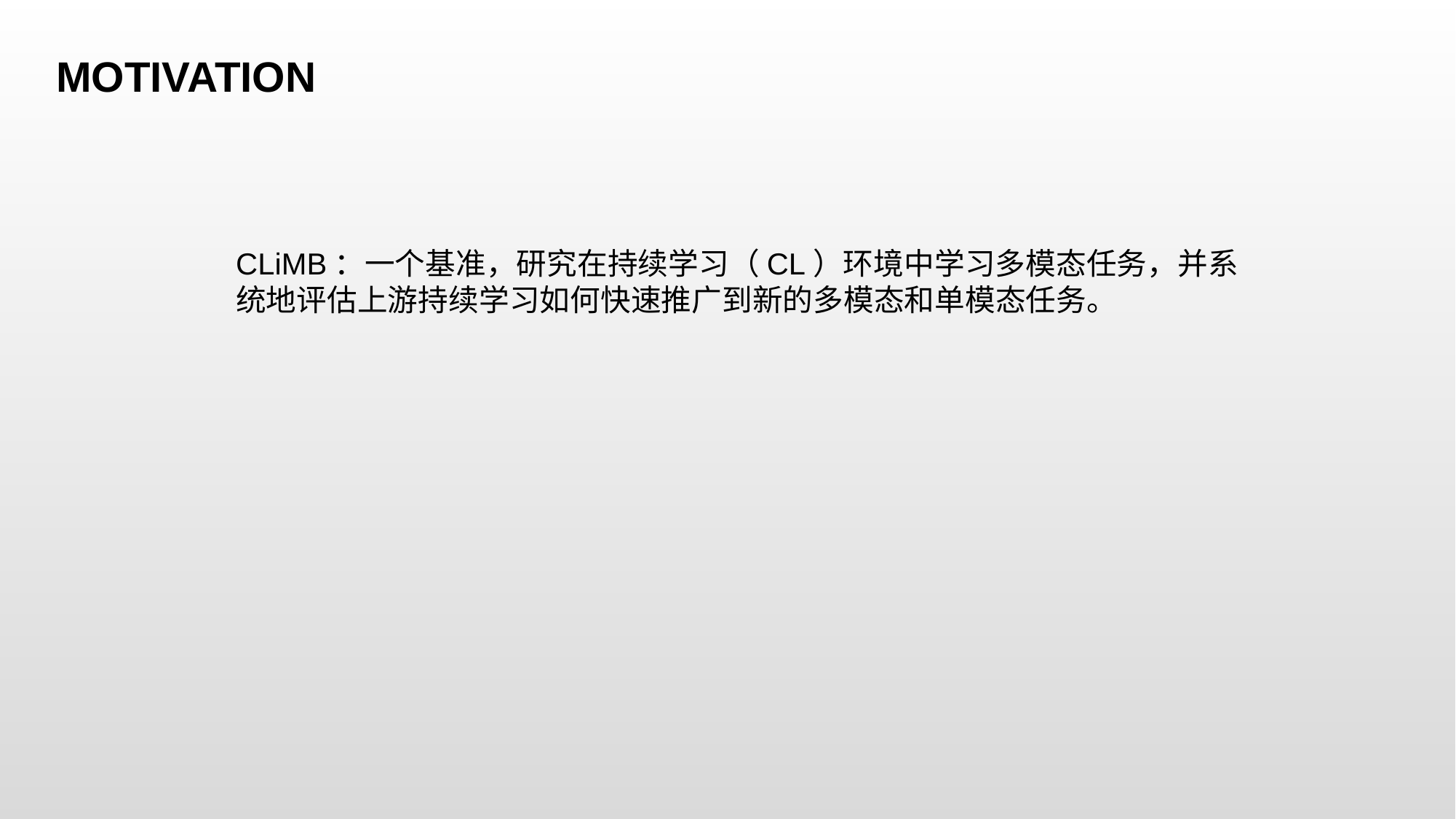

MOTIVATION
CLiMB：一个基准，研究在持续学习（CL）环境中学习多模态任务，并系统地评估上游持续学习如何快速推广到新的多模态和单模态任务。

2